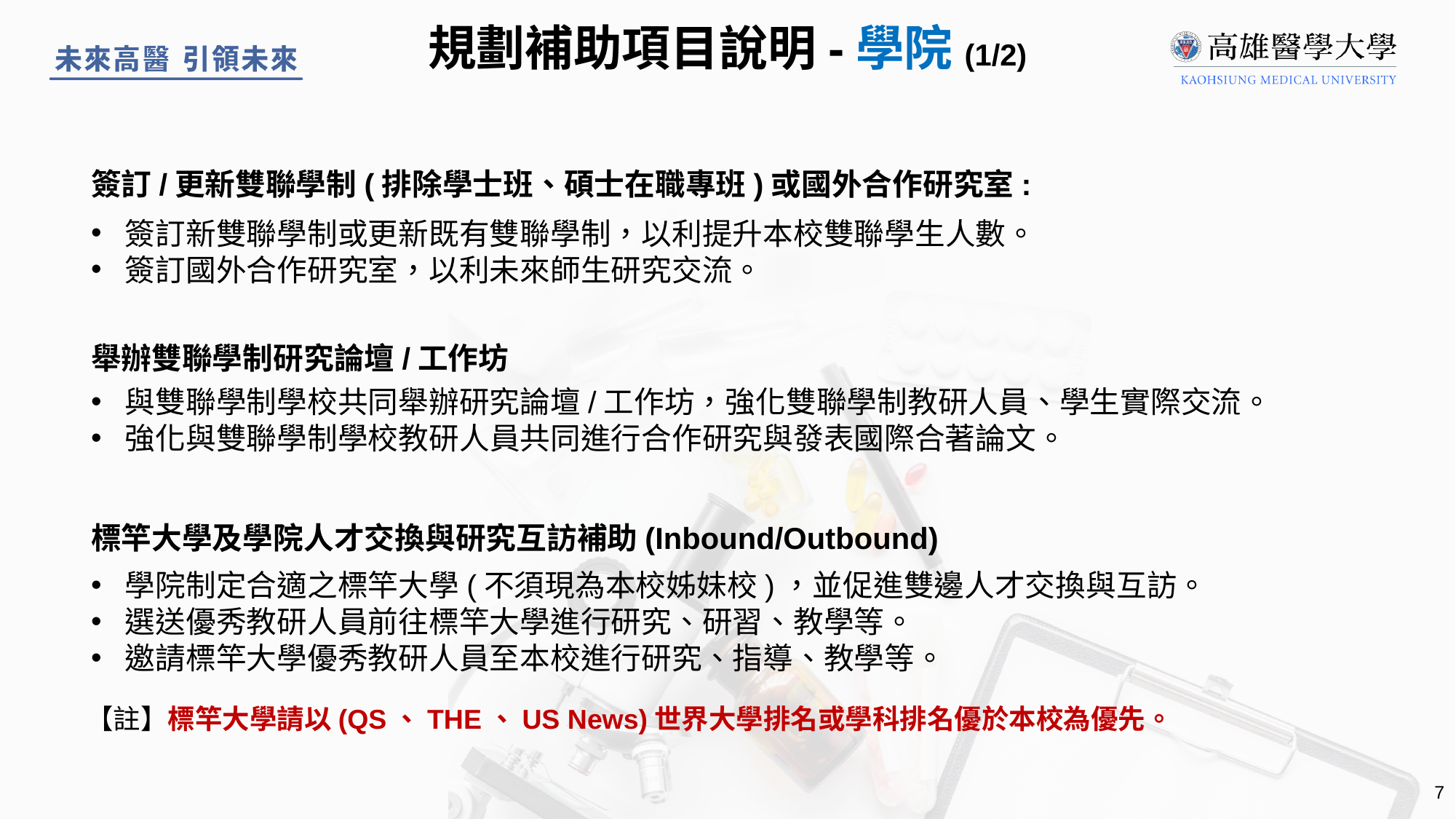

規劃補助項目說明-學院(1/2)
簽訂/更新雙聯學制(排除學士班、碩士在職專班)或國外合作研究室:
簽訂新雙聯學制或更新既有雙聯學制，以利提升本校雙聯學生人數。
簽訂國外合作研究室，以利未來師生研究交流。
舉辦雙聯學制研究論壇/工作坊
與雙聯學制學校共同舉辦研究論壇/工作坊，強化雙聯學制教研人員、學生實際交流。
強化與雙聯學制學校教研人員共同進行合作研究與發表國際合著論文。
標竿大學及學院人才交換與研究互訪補助(Inbound/Outbound)
學院制定合適之標竿大學(不須現為本校姊妹校)，並促進雙邊人才交換與互訪。
選送優秀教研人員前往標竿大學進行研究、研習、教學等。
邀請標竿大學優秀教研人員至本校進行研究、指導、教學等。
【註】標竿大學請以(QS、THE、US News)世界大學排名或學科排名優於本校為優先。
7